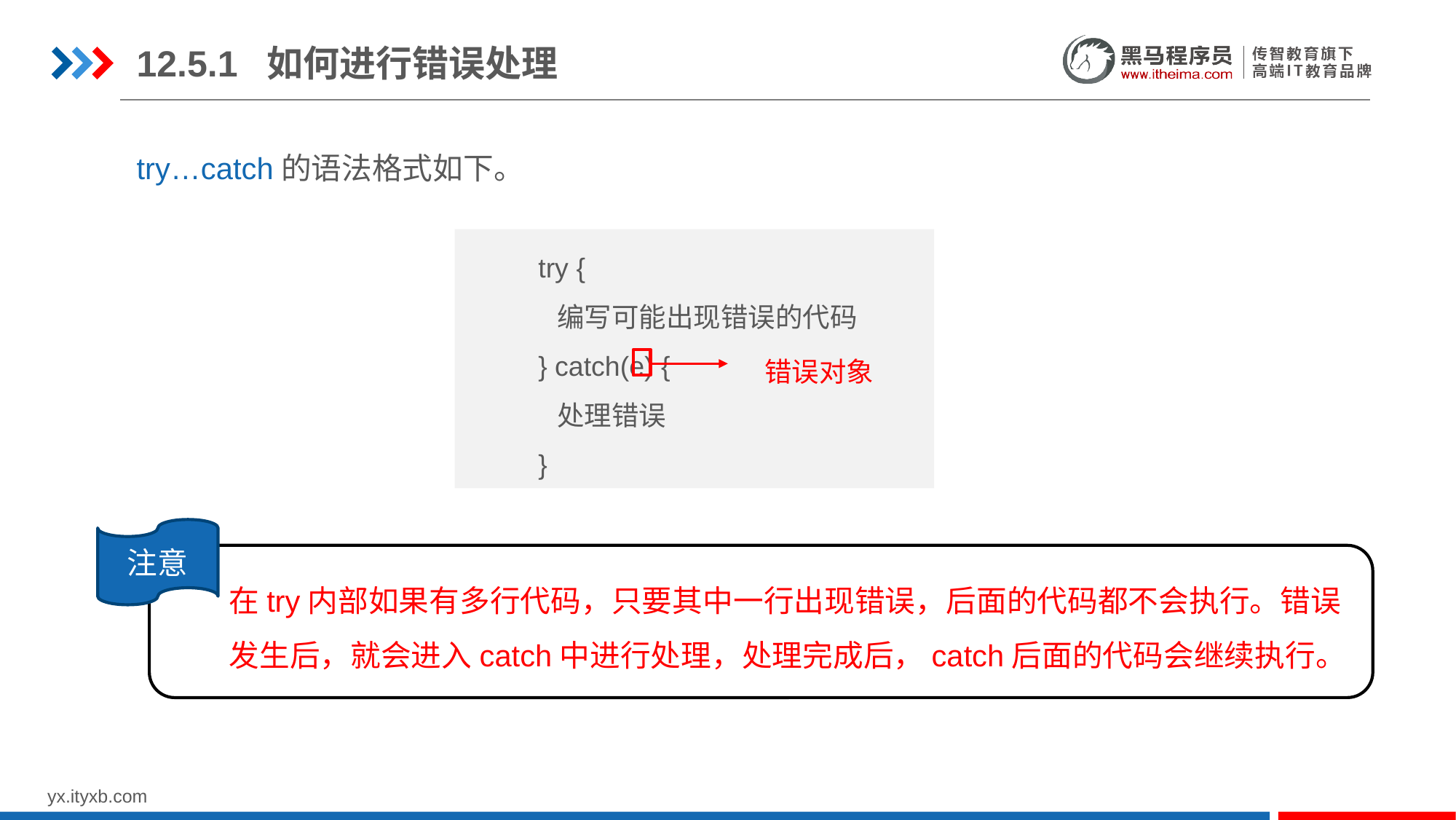

12.5.1  如何进行错误处理
try…catch的语法格式如下。
try {
  编写可能出现错误的代码
} catch(e) {
  处理错误
}

错误对象
注意

在try内部如果有多行代码，只要其中一行出现错误，后面的代码都不会执行。错误发生后，就会进入catch中进行处理，处理完成后，catch后面的代码会继续执行。